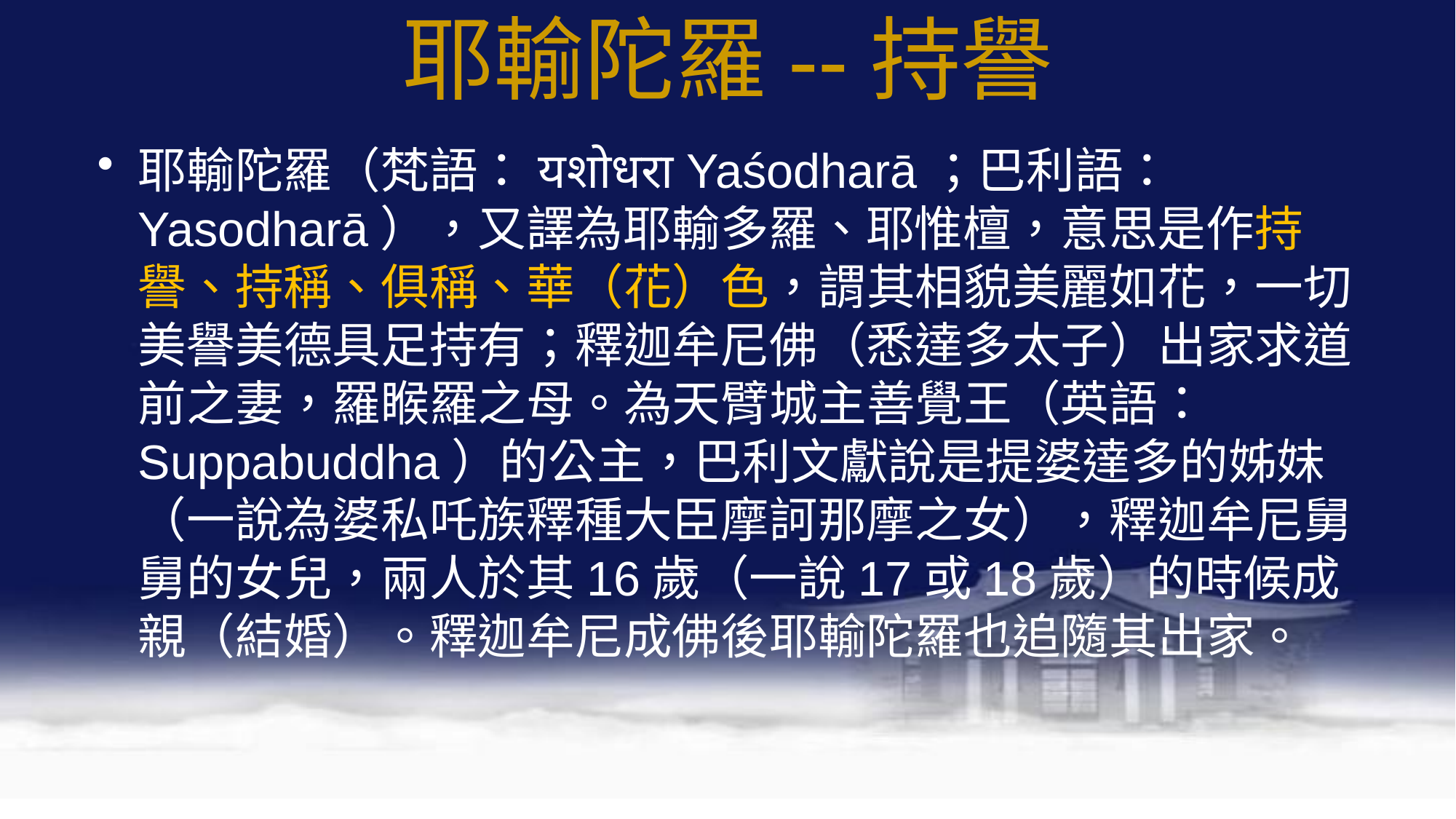

# 耶輸陀羅--持譽
耶輸陀羅（梵語：यशोधरा Yaśodharā；巴利語：Yasodharā），又譯為耶輸多羅、耶惟檀，意思是作持譽、持稱、俱稱、華（花）色，謂其相貌美麗如花，一切美譽美德具足持有；釋迦牟尼佛（悉達多太子）出家求道前之妻，羅睺羅之母。為天臂城主善覺王（英語：Suppabuddha）的公主，巴利文獻說是提婆達多的姊妹（一說為婆私吒族釋種大臣摩訶那摩之女），釋迦牟尼舅舅的女兒，兩人於其16歲（一說17或18歲）的時候成親（結婚）。釋迦牟尼成佛後耶輸陀羅也追隨其出家。